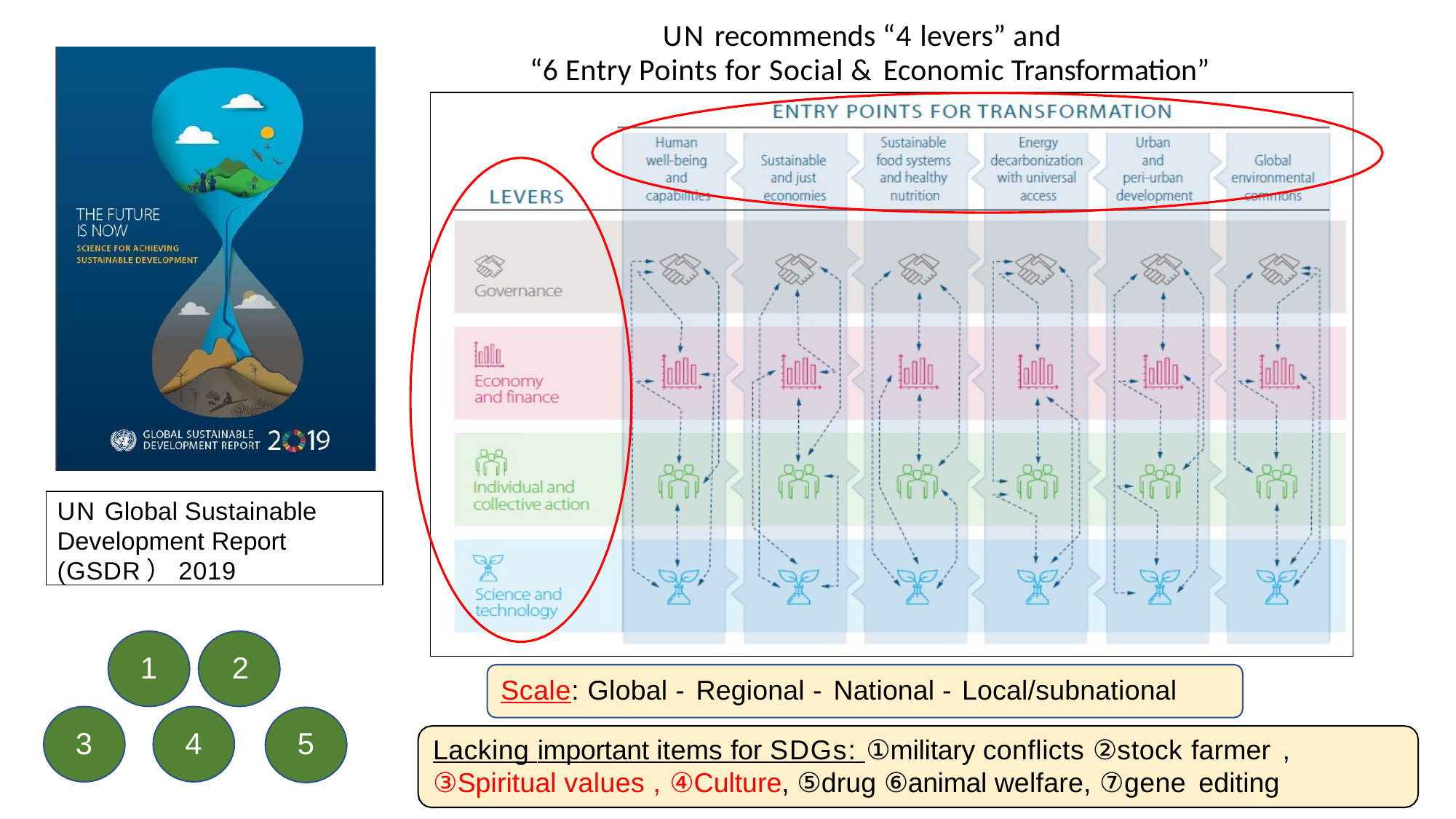

# UN recommends “4 levers” and
“6 Entry Points for Social & Economic Transformation”

人間生活の       持続可能で       持続可能な       エネル	持続可	世界的な 質と能力の       正当な経済       食料システ       ギーの脱	能な都	環境共有 向上	ムと健康的       炭素化と	市と周	空間の確
栄養	エネル	辺部の	保
ギーへの	実現 悉皆的な
ガバナンス	アクセス

経済と
ファイナンス

個人と集団 としての行動

科学技術
UN Global Sustainable  Development Report  (GSDR）2019

1	2

Scale: Global - Regional - National - Local/subnational

3
4
5

Lacking important items for SDGs: ①military conflicts ②stock farmer ,
③Spiritual values , ④Culture, ⑤drug ⑥animal welfare, ⑦gene editing